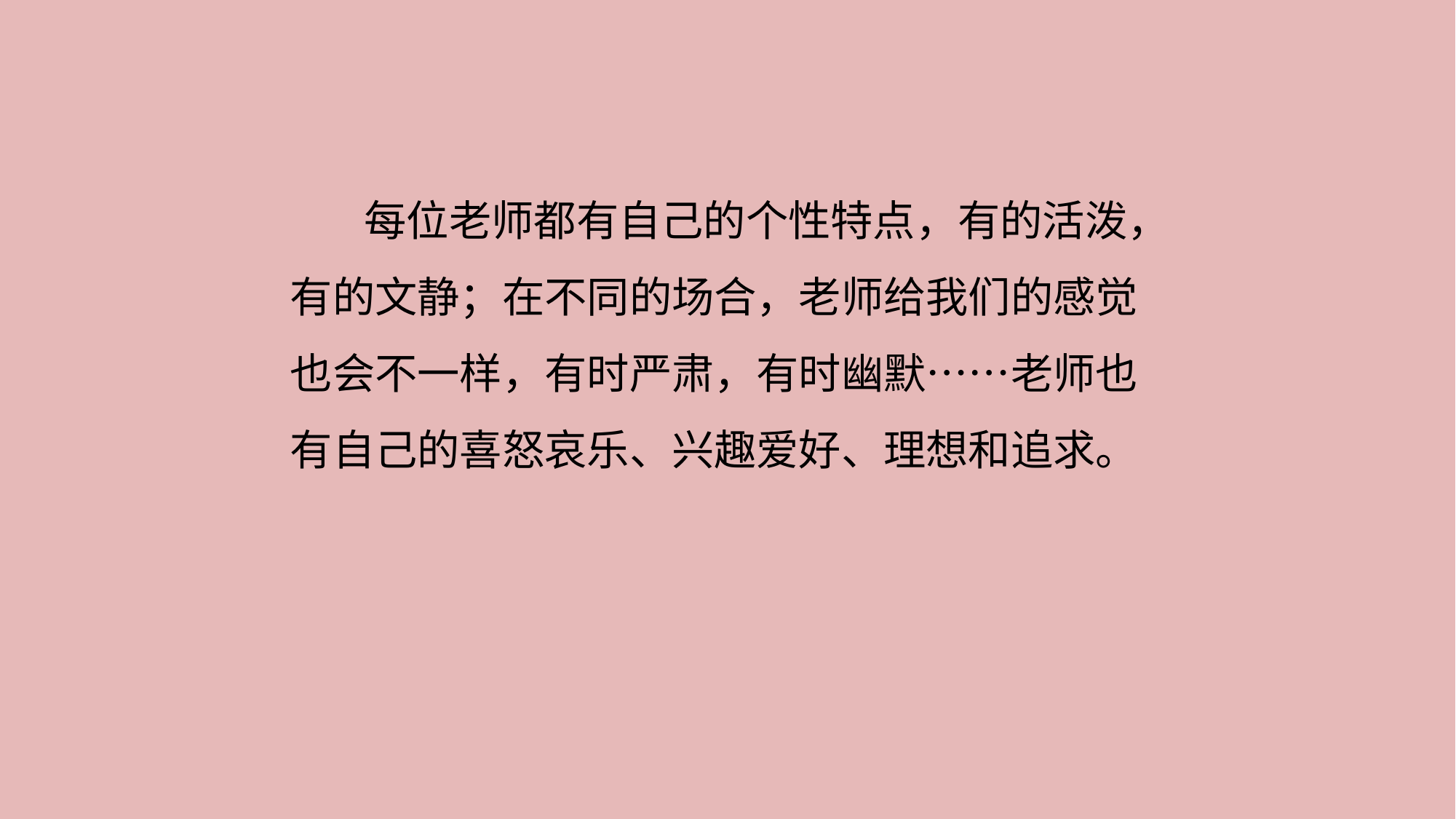

每位老师都有自己的个性特点，有的活泼，有的文静；在不同的场合，老师给我们的感觉也会不一样，有时严肃，有时幽默……老师也有自己的喜怒哀乐、兴趣爱好、理想和追求。